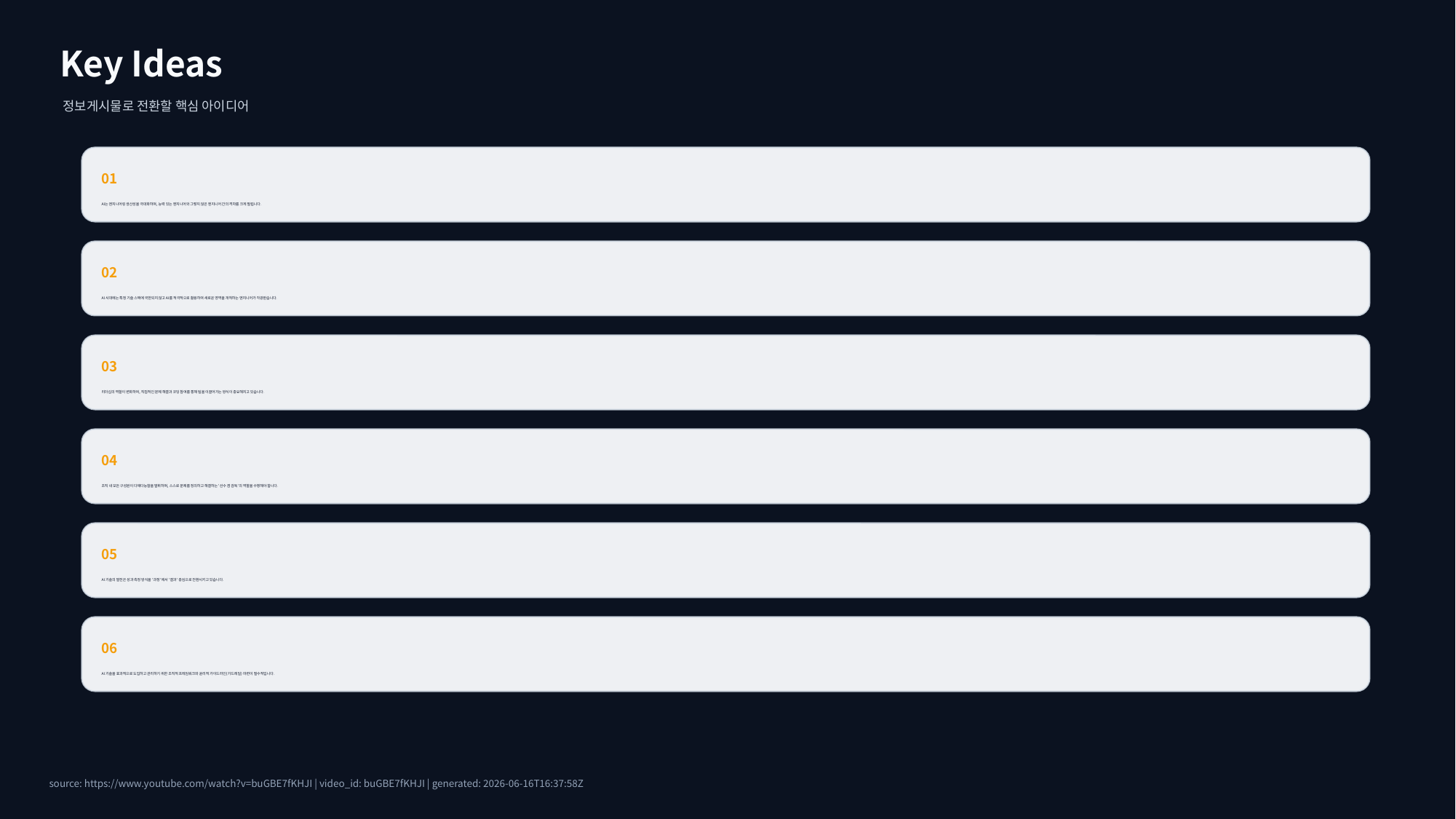

Key Ideas
정보게시물로 전환할 핵심 아이디어

01
AI는 엔지니어링 생산성을 극대화하며, 능력 있는 엔지니어와 그렇지 않은 엔지니어 간의 격차를 크게 벌립니다.

02
AI 시대에는 특정 기술 스택에 국한되지 않고 AI를 적극적으로 활용하여 새로운 영역을 개척하는 엔지니어가 각광받습니다.

03
리더십의 역할이 변화하여, 직접적인 문제 해결과 코딩 참여를 통해 팀을 이끌어가는 방식이 중요해지고 있습니다.

04
조직 내 모든 구성원이 다재다능함을 발휘하며, 스스로 문제를 정의하고 해결하는 '선수 겸 감독'의 역할을 수행해야 합니다.

05
AI 기술의 발전은 성과 측정 방식을 '과정'에서 '결과' 중심으로 전환시키고 있습니다.

06
AI 기술을 효과적으로 도입하고 관리하기 위한 조직적 프레임워크와 윤리적 가이드라인(가드레일) 마련이 필수적입니다.
source: https://www.youtube.com/watch?v=buGBE7fKHJI | video_id: buGBE7fKHJI | generated: 2026-06-16T16:37:58Z